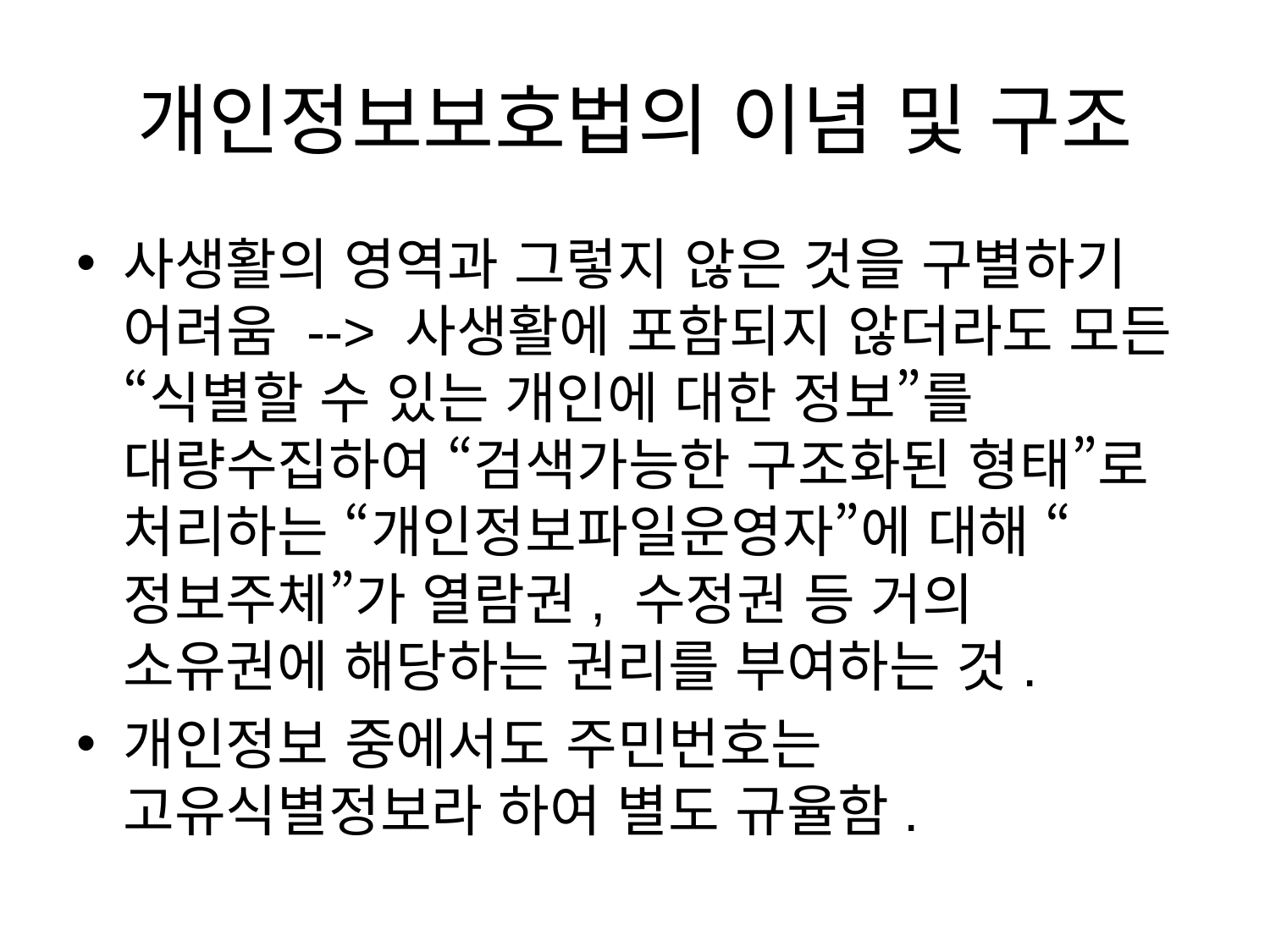

# 개인정보보호법의 이념 및 구조
사생활의 영역과 그렇지 않은 것을 구별하기 어려움 --> 사생활에 포함되지 않더라도 모든 “식별할 수 있는 개인에 대한 정보”를 대량수집하여 “검색가능한 구조화된 형태”로 처리하는 “개인정보파일운영자”에 대해 “정보주체”가 열람권, 수정권 등 거의 소유권에 해당하는 권리를 부여하는 것.
개인정보 중에서도 주민번호는 고유식별정보라 하여 별도 규율함.